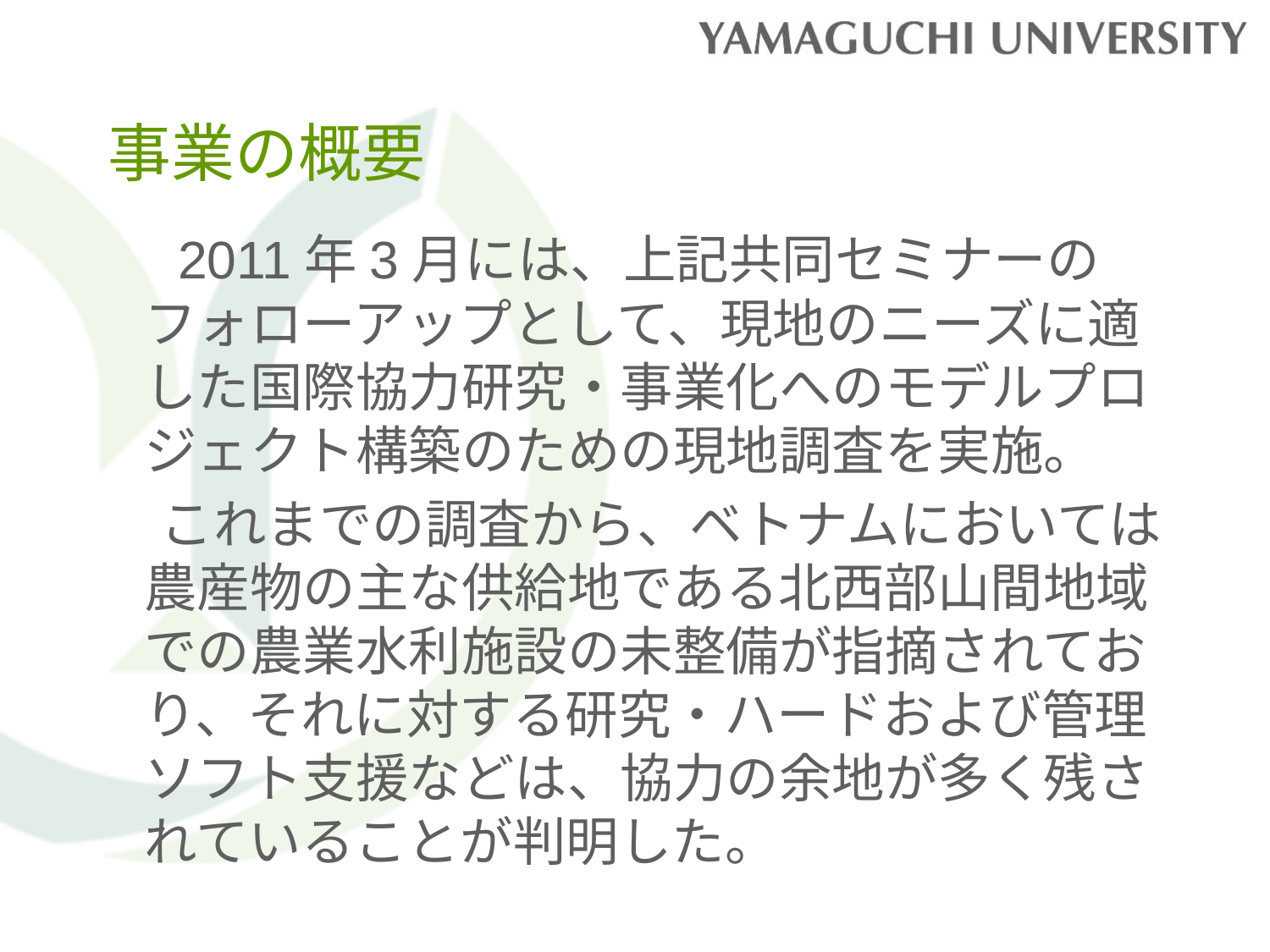

# 事業の概要
　2011年3月には、上記共同セミナーのフォローアップとして、現地のニーズに適した国際協力研究・事業化へのモデルプロジェクト構築のための現地調査を実施。
　これまでの調査から、ベトナムにおいては農産物の主な供給地である北西部山間地域での農業水利施設の未整備が指摘されており、それに対する研究・ハードおよび管理ソフト支援などは、協力の余地が多く残されていることが判明した。